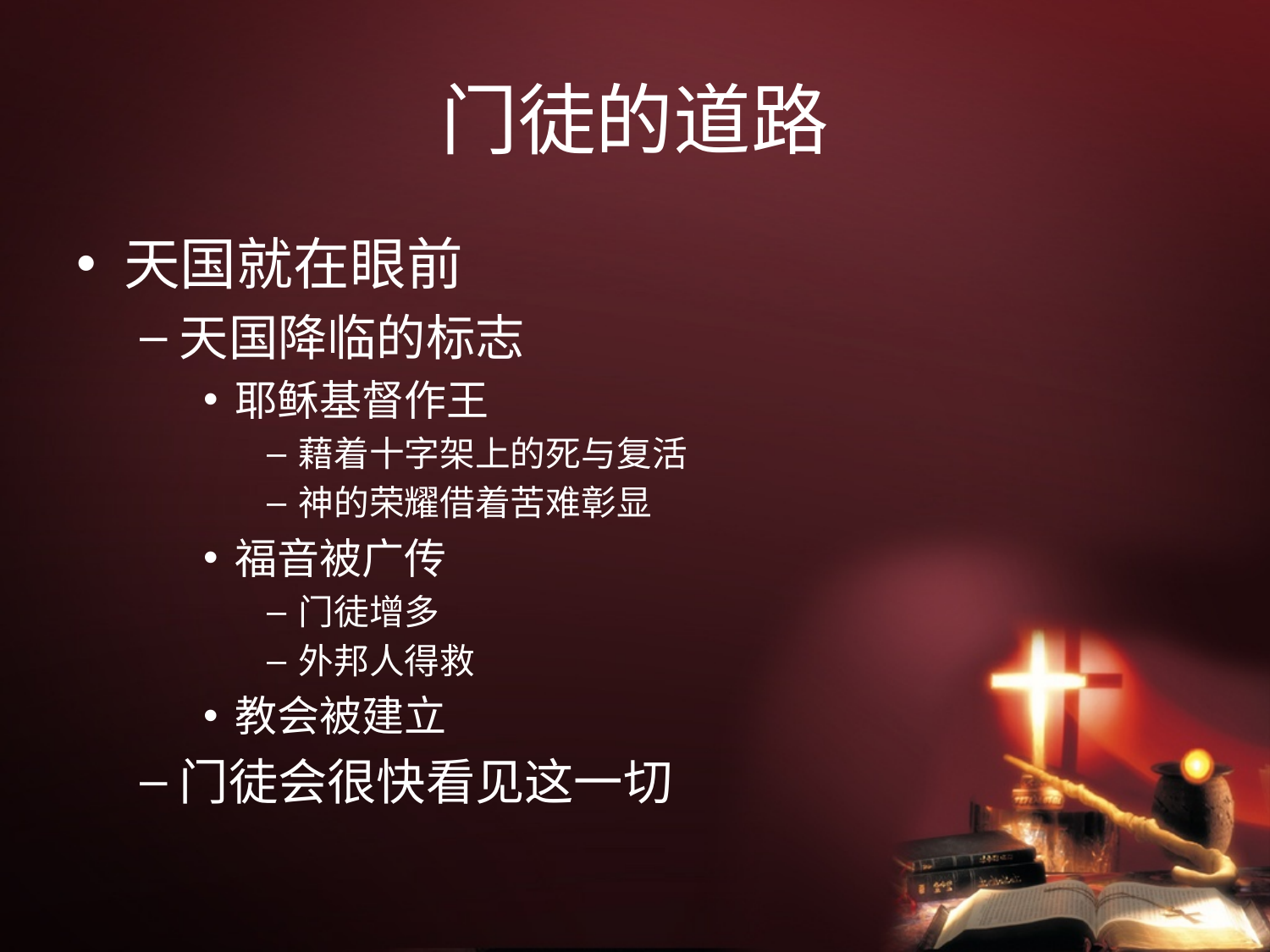

# 门徒的道路
天国就在眼前
天国降临的标志
耶稣基督作王
藉着十字架上的死与复活
神的荣耀借着苦难彰显
福音被广传
门徒增多
外邦人得救
教会被建立
门徒会很快看见这一切